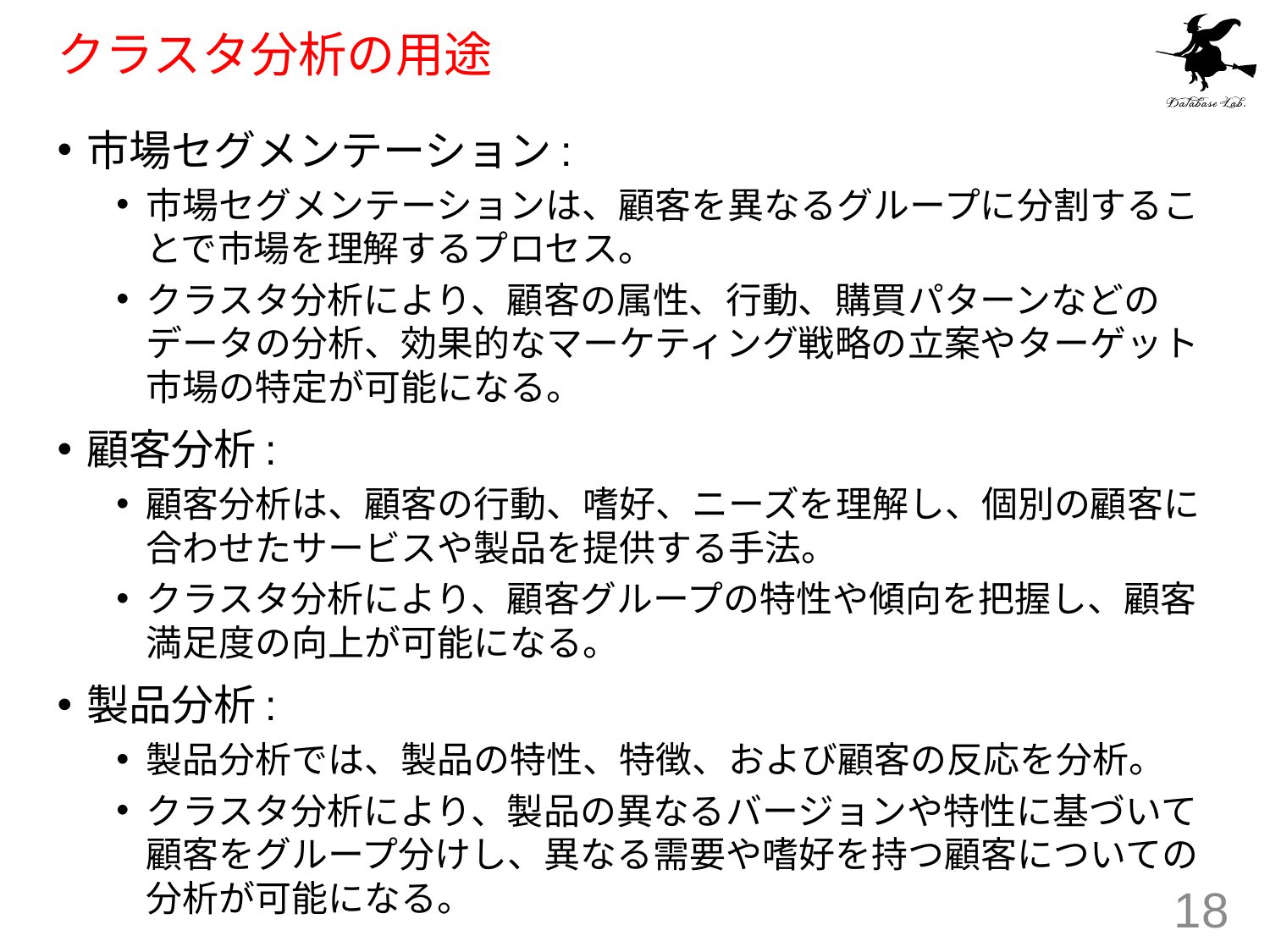

# クラスタ分析の用途
市場セグメンテーション:
市場セグメンテーションは、顧客を異なるグループに分割することで市場を理解するプロセス。
クラスタ分析により、顧客の属性、行動、購買パターンなどのデータの分析、効果的なマーケティング戦略の立案やターゲット市場の特定が可能になる。
顧客分析:
顧客分析は、顧客の行動、嗜好、ニーズを理解し、個別の顧客に合わせたサービスや製品を提供する手法。
クラスタ分析により、顧客グループの特性や傾向を把握し、顧客満足度の向上が可能になる。
製品分析:
製品分析では、製品の特性、特徴、および顧客の反応を分析。
クラスタ分析により、製品の異なるバージョンや特性に基づいて顧客をグループ分けし、異なる需要や嗜好を持つ顧客についての分析が可能になる。
18